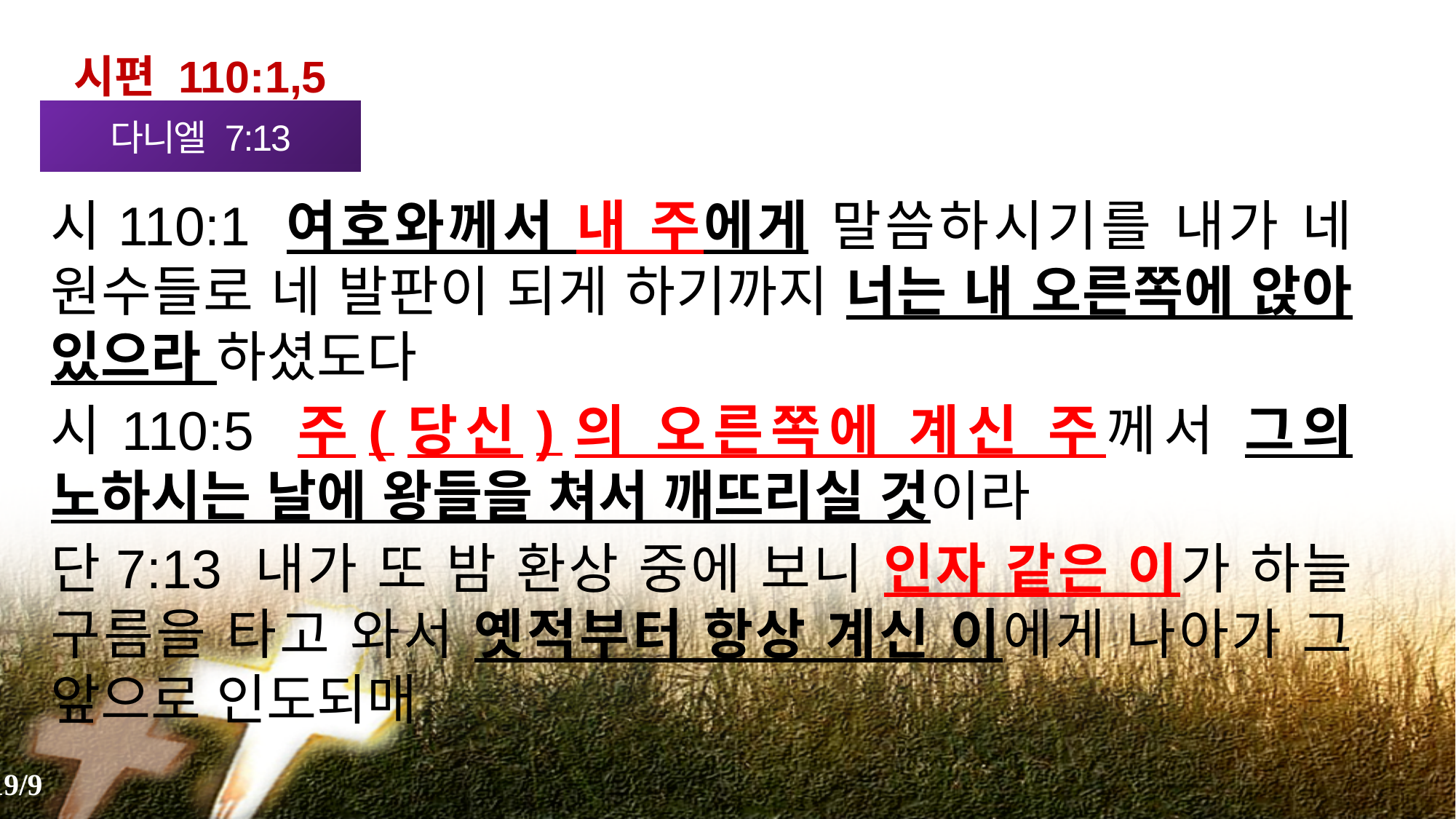

시편 110:1,5

다니엘 7:13
시110:1 여호와께서 내 주에게 말씀하시기를 내가 네 원수들로 네 발판이 되게 하기까지 너는 내 오른쪽에 앉아 있으라 하셨도다
시110:5 주(당신)의 오른쪽에 계신 주께서 그의 노하시는 날에 왕들을 쳐서 깨뜨리실 것이라
단7:13 내가 또 밤 환상 중에 보니 인자 같은 이가 하늘 구름을 타고 와서 옛적부터 항상 계신 이에게 나아가 그 앞으로 인도되매